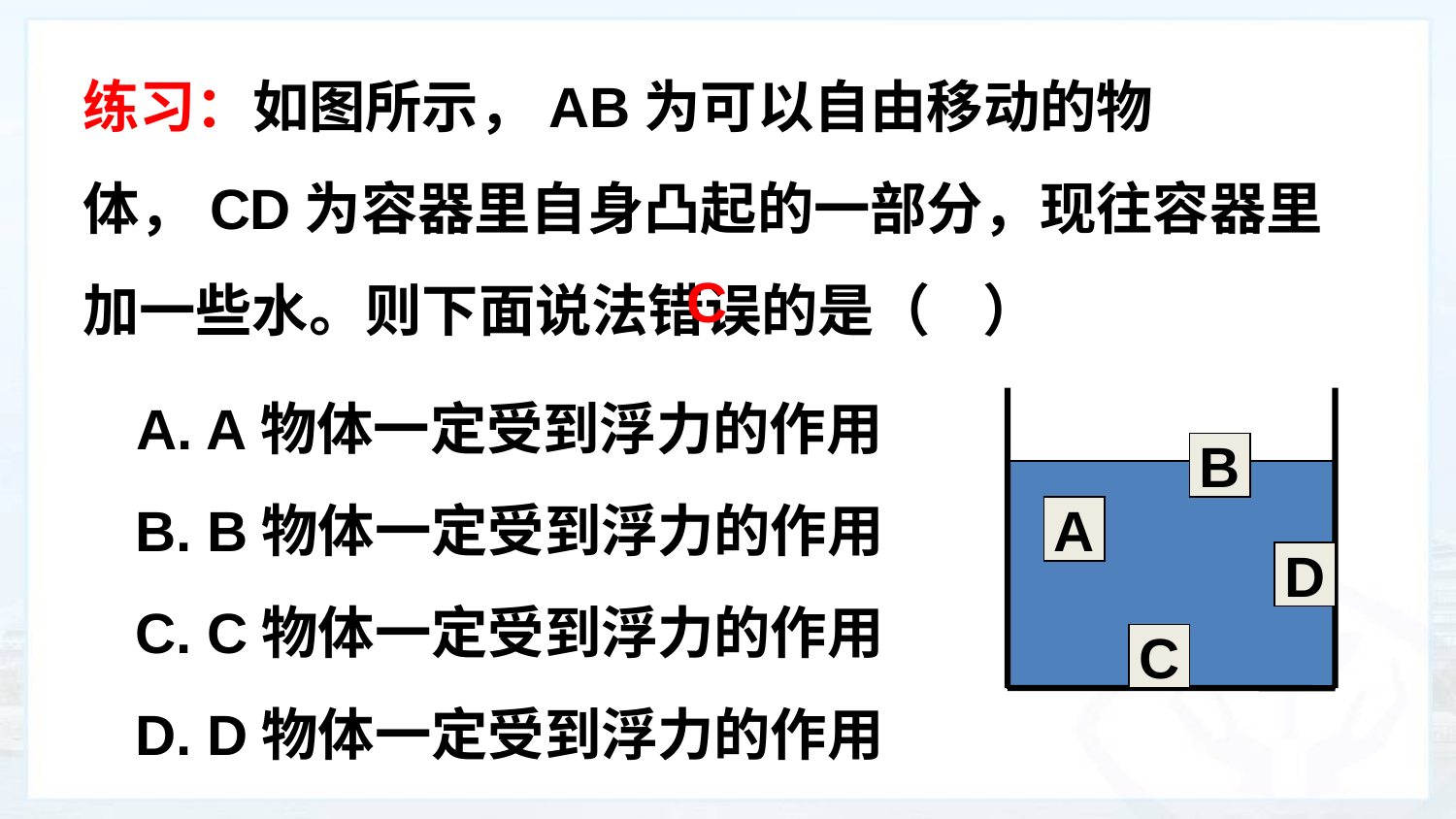

练习：如图所示，AB为可以自由移动的物体，CD为容器里自身凸起的一部分，现往容器里加一些水。则下面说法错误的是（    ）
C
A. A物体一定受到浮力的作用
B. B物体一定受到浮力的作用
C. C物体一定受到浮力的作用
D. D物体一定受到浮力的作用

B
A
D
C